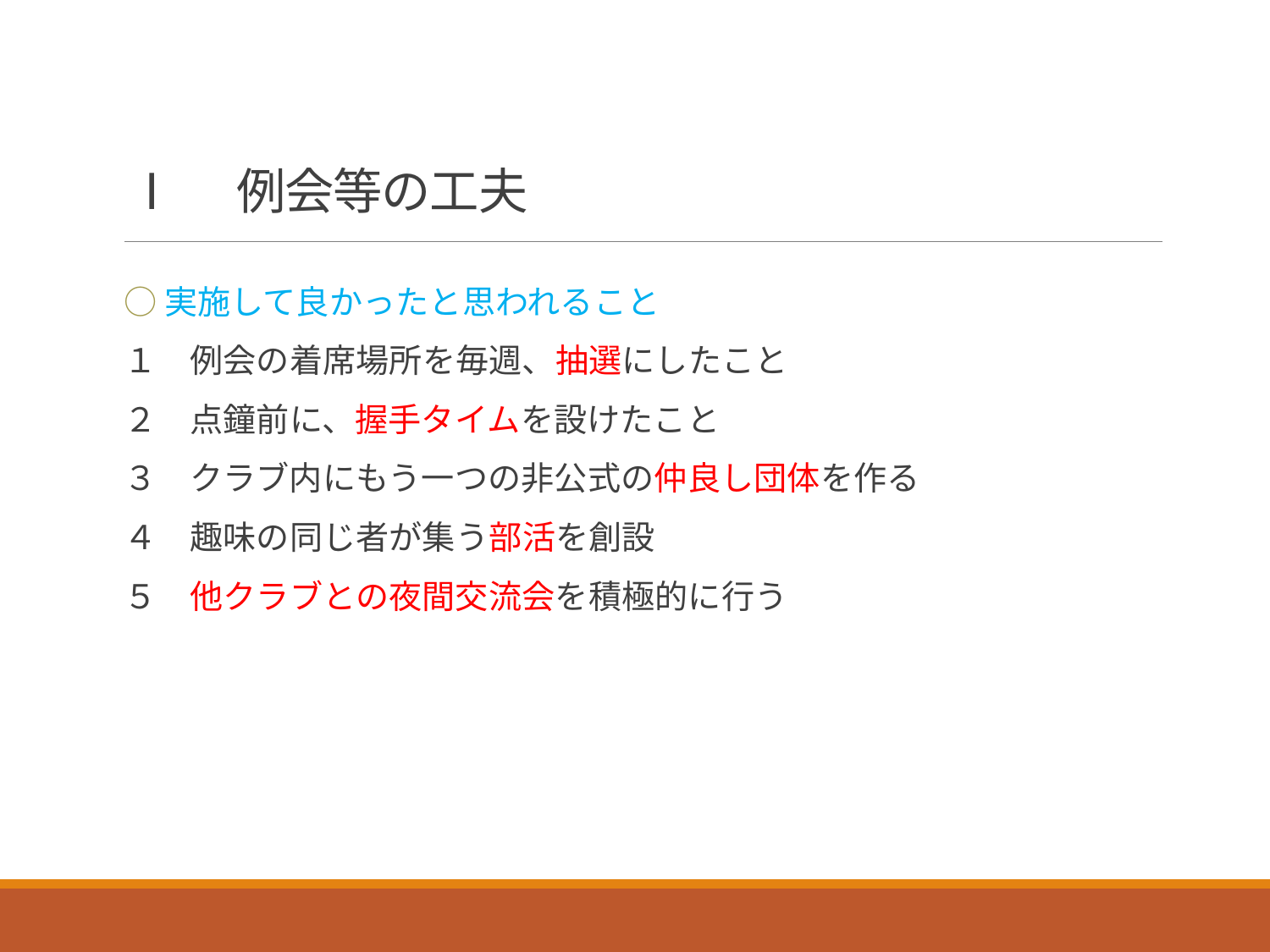

# Ⅰ　例会等の工夫

○実施して良かったと思われること
１　例会の着席場所を毎週、抽選にしたこと
２　点鐘前に、握手タイムを設けたこと
３　クラブ内にもう一つの非公式の仲良し団体を作る
４　趣味の同じ者が集う部活を創設
５　他クラブとの夜間交流会を積極的に行う